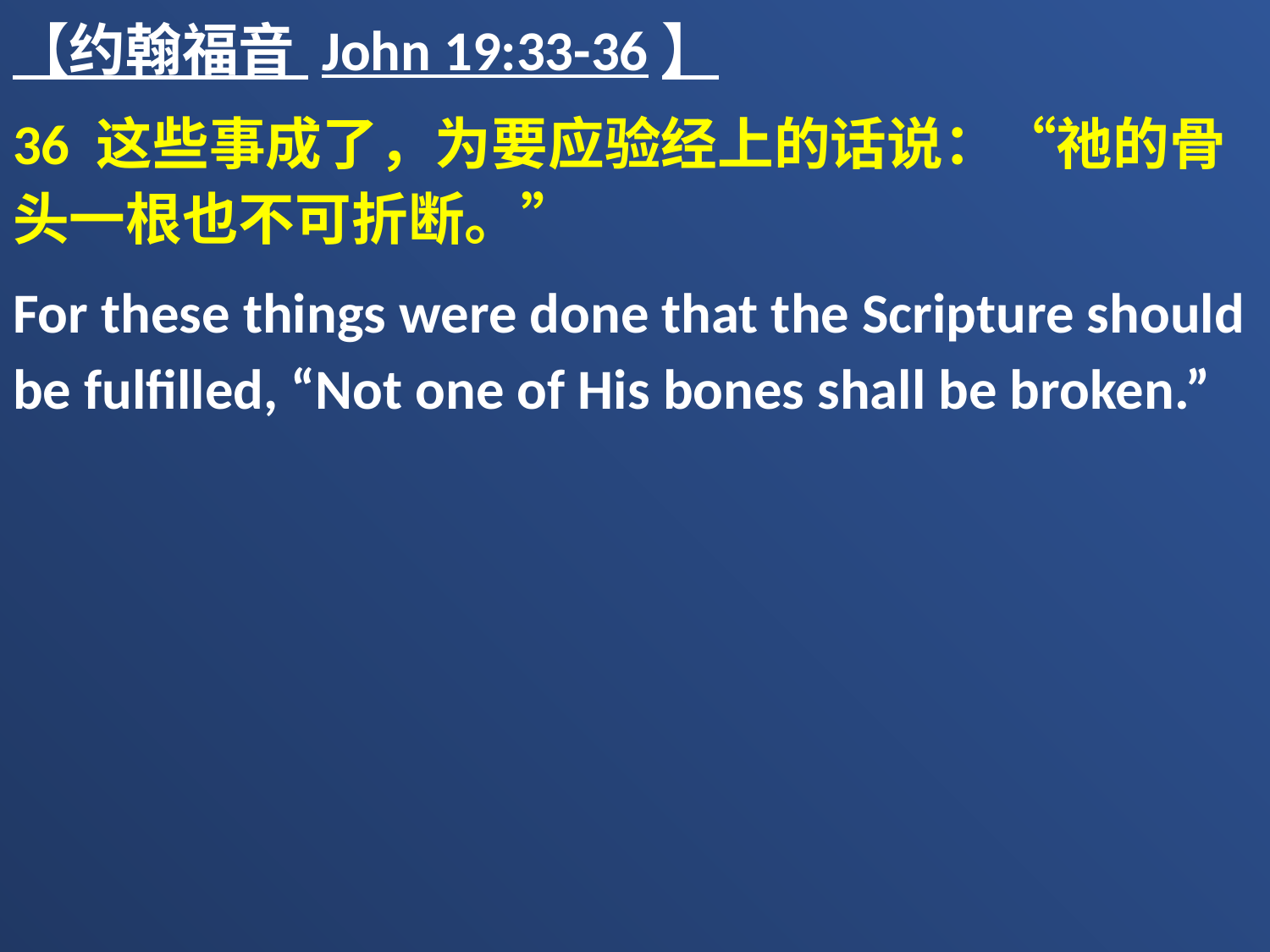

【约翰福音 John 19:33-36】
36 这些事成了，为要应验经上的话说：“祂的骨头一根也不可折断。”
For these things were done that the Scripture should be fulfilled, “Not one of His bones shall be broken.”